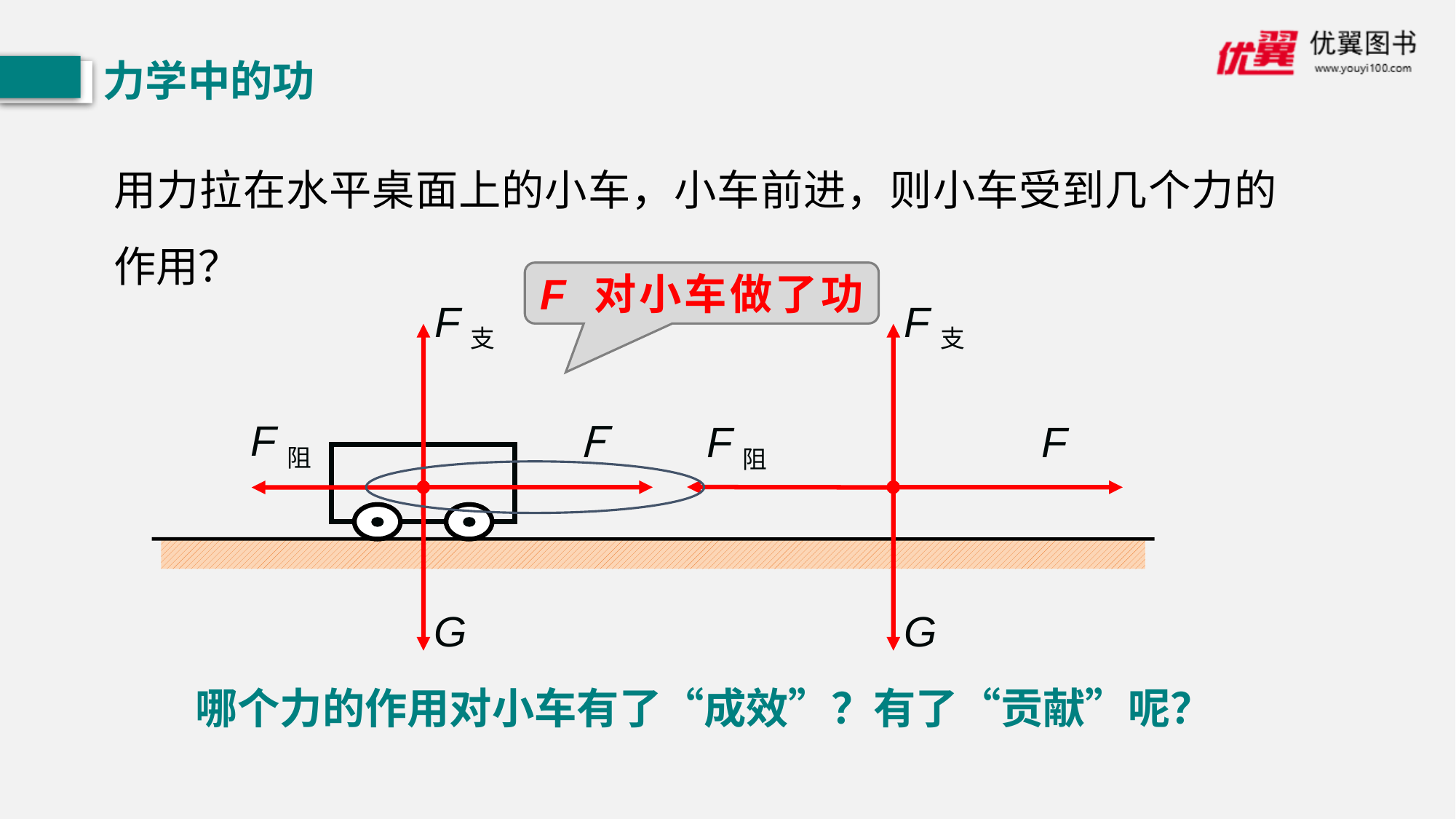

力学中的功

用力拉在水平桌面上的小车，小车前进，则小车受到几个力的作用？
F 对小车做了功
F支

F支

F阻

F

G
F阻

Ｆ

G

哪个力的作用对小车有了“成效”？有了“贡献”呢？